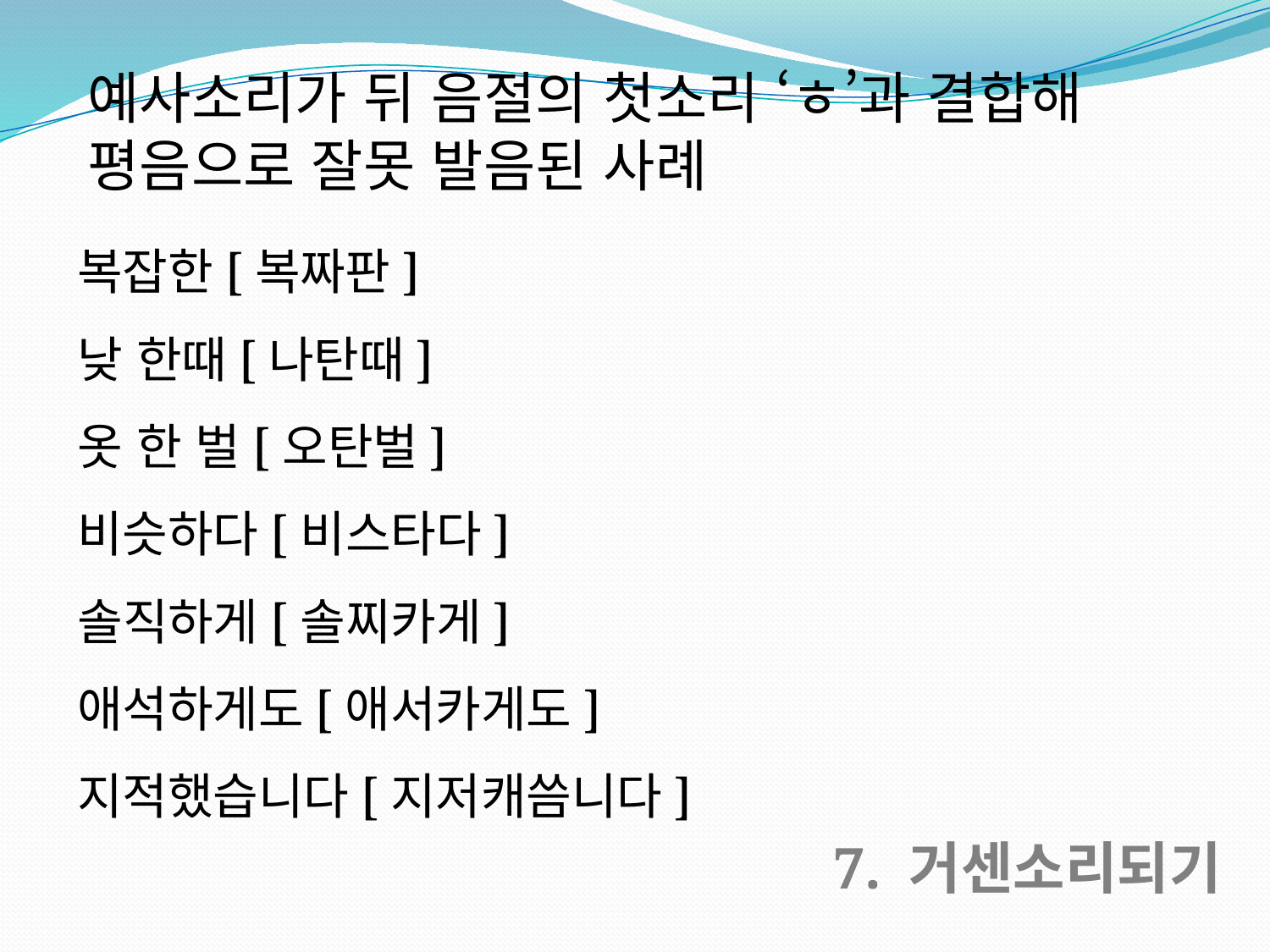

예사소리가 뒤 음절의 첫소리 ‘ㅎ’과 결합해 평음으로 잘못 발음된 사례
복잡한[복짜판]
낮 한때[나탄때]
옷 한 벌[오탄벌]
비슷하다[비스타다]
솔직하게[솔찌카게]
애석하게도[애서카게도]
지적했습니다[지저캐씀니다]
7. 거센소리되기